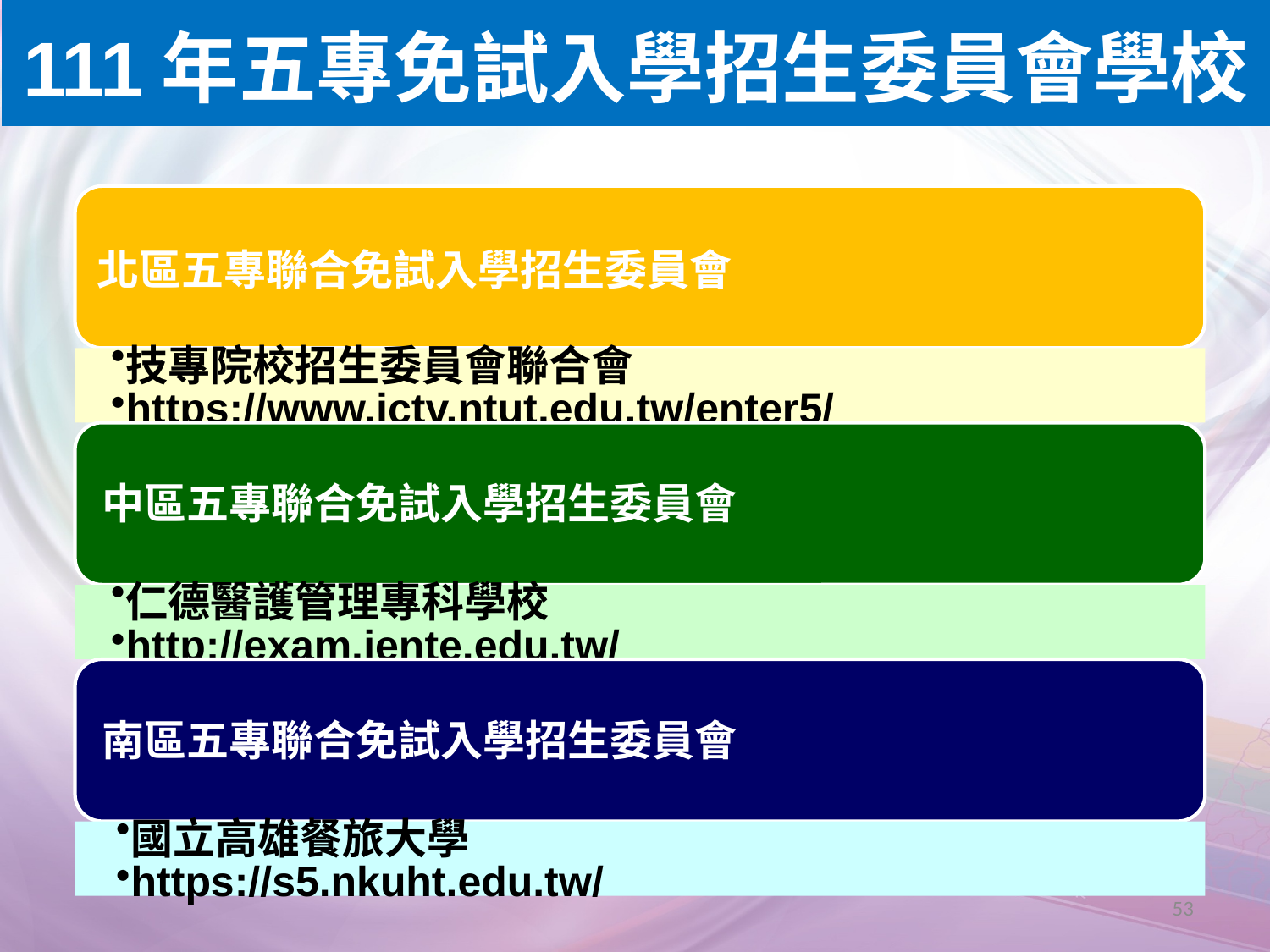

111年五專免試入學招生委員會學校
北區五專聯合免試入學招生委員會
技專院校招生委員會聯合會
中區五專聯合免試入學招生委員會
南區五專聯合免試入學招生委員會
國立高雄餐旅大學
https://www.jctv.ntut.edu.tw/enter5/
https://s5.nkuht.edu.tw/
仁德醫護管理專科學校
http://exam.jente.edu.tw/
53